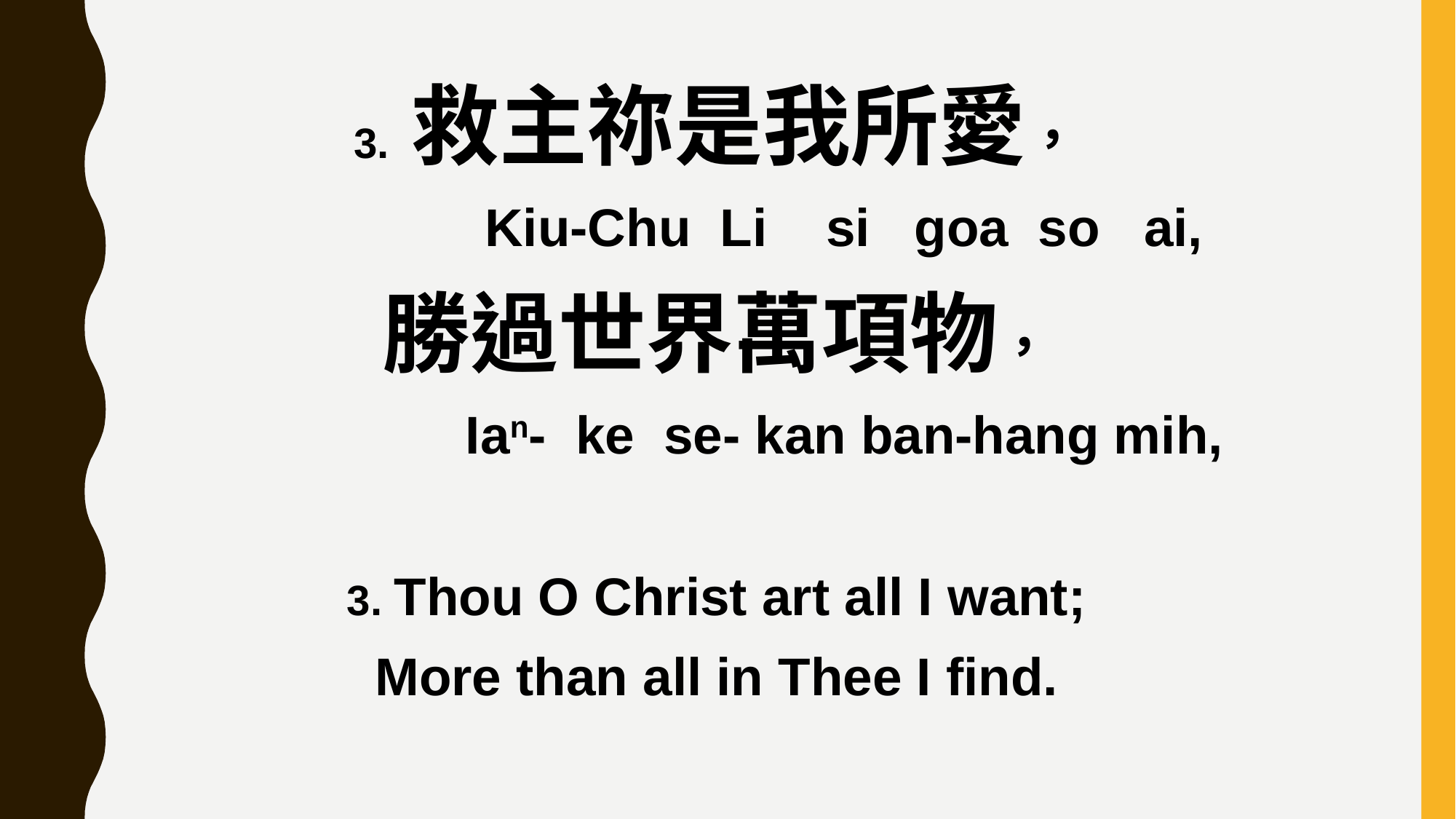

3. 救主祢是我所愛，
                         Kiu-Chu  Li    si   goa  so   ai,
勝過世界萬項物，
                    Ian-  ke  se- kan ban-hang mih,

3. Thou O Christ art all I want;
More than all in Thee I find.